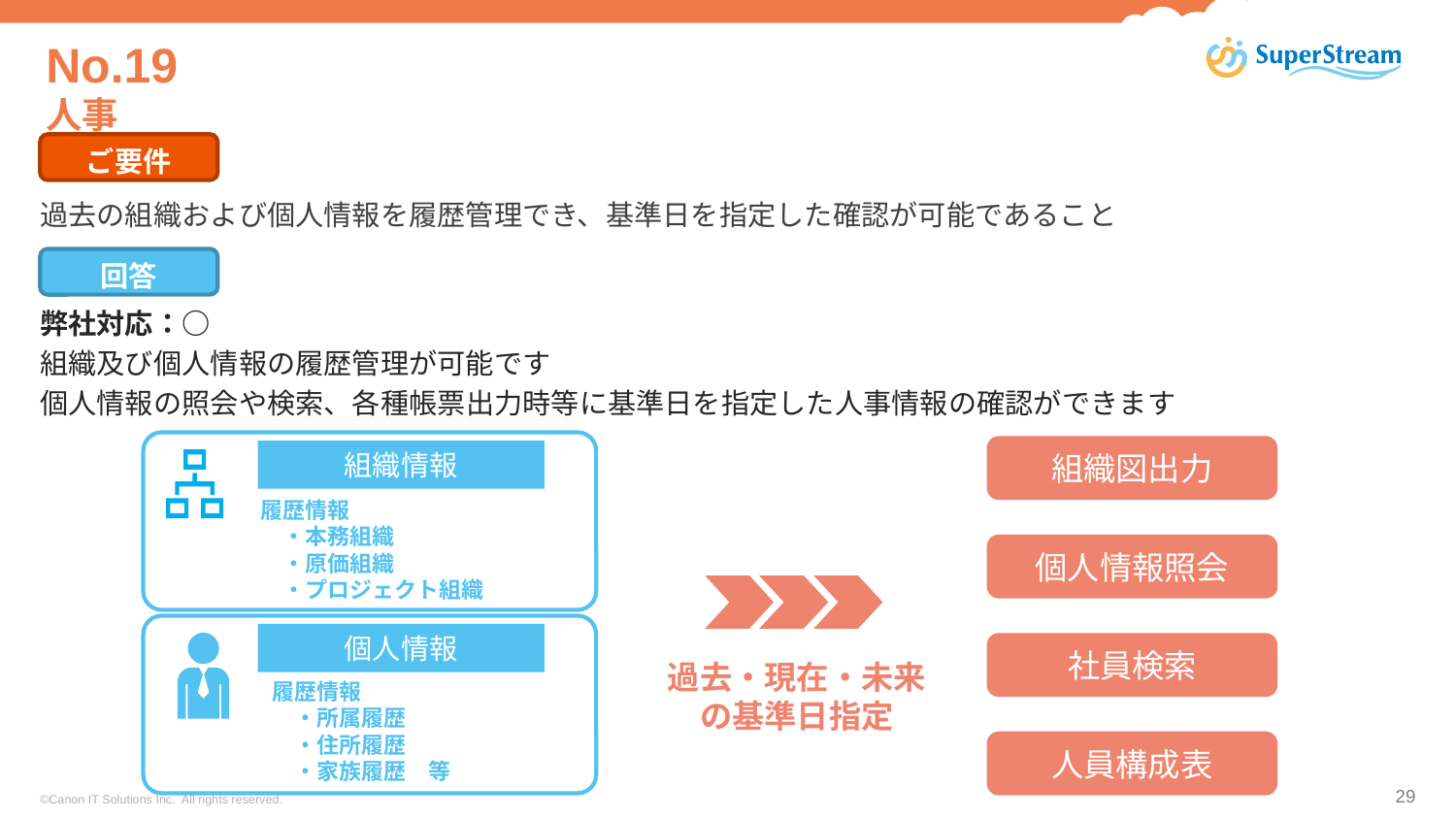

# No.19 人事
ご要件
過去の組織および個人情報を履歴管理でき、基準日を指定した確認が可能であること
回答
弊社対応：○
組織及び個人情報の履歴管理が可能です
個人情報の照会や検索、各種帳票出力時等に基準日を指定した人事情報の確認ができます

組織図出力
組織情報

履歴情報
　・本務組織
　・原価組織
　・プロジェクト組織
個人情報照会

個人情報

社員検索
過去・現在・未来
の基準日指定
履歴情報
　・所属履歴
　・住所履歴
　・家族履歴　等
人員構成表
©Canon IT Solutions Inc.  All rights reserved.
29